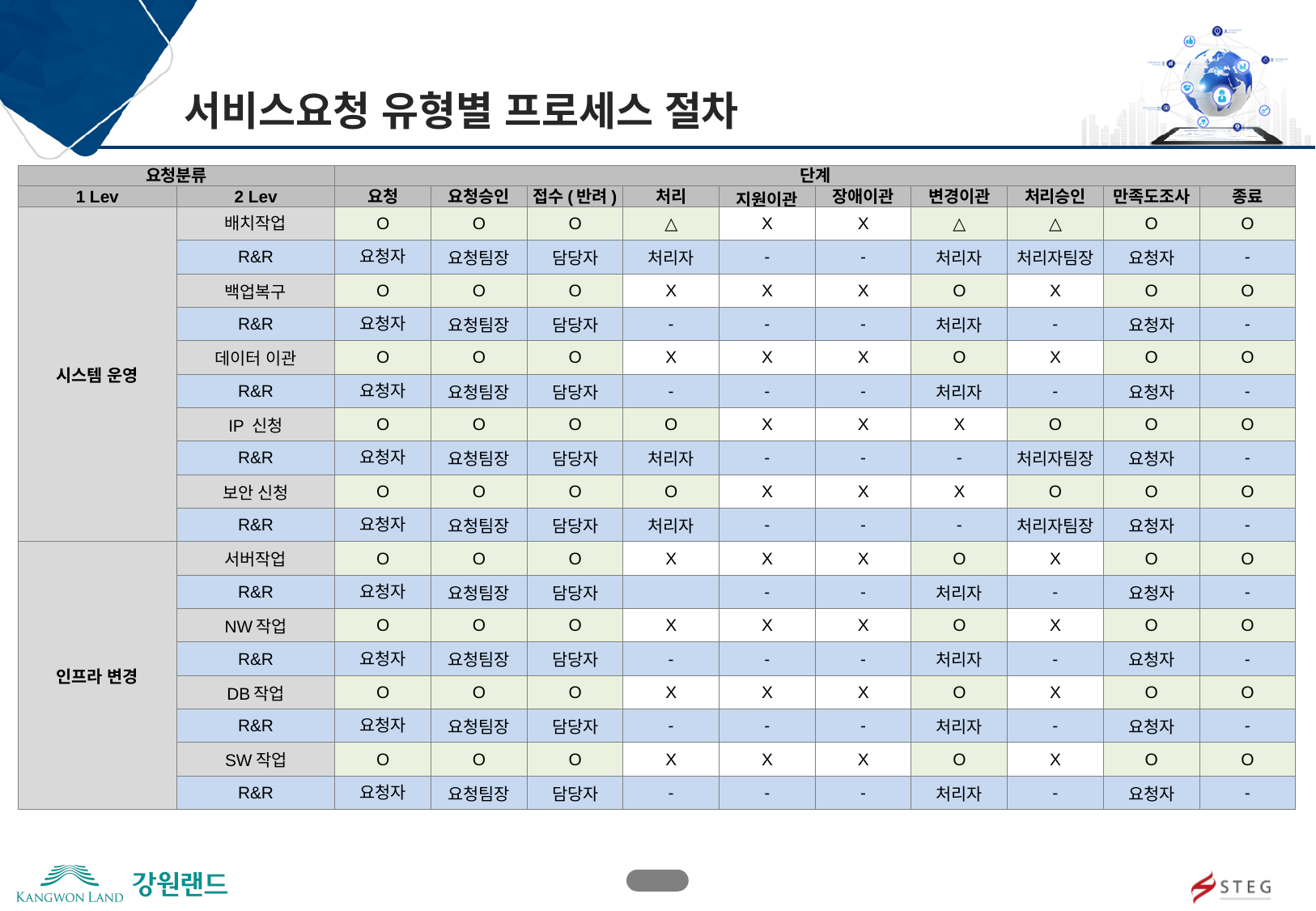

서비스요청 유형별 프로세스 절차
| 요청분류 |  | 단계 |  |  |  |  |  |  |  |  |  |
| --- | --- | --- | --- | --- | --- | --- | --- | --- | --- | --- | --- |
| 1 Lev | 2 Lev | 요청 | 요청승인 | 접수(반려) | 처리 | 지원이관 | 장애이관 | 변경이관 | 처리승인 | 만족도조사 | 종료 |
| 시스템 운영 | 배치작업 | O | O | O | △ | X | X | △ | △ | O | O |
|  | R&R | 요청자 | 요청팀장 | 담당자 | 처리자 | - | - | 처리자 | 처리자팀장 | 요청자 | - |
|  | 백업복구 | O | O | O | X | X | X | O | X | O | O |
|  | R&R | 요청자 | 요청팀장 | 담당자 | - | - | - | 처리자 | - | 요청자 | - |
|  | 데이터 이관 | O | O | O | X | X | X | O | X | O | O |
|  | R&R | 요청자 | 요청팀장 | 담당자 | - | - | - | 처리자 | - | 요청자 | - |
|  | IP 신청 | O | O | O | O | X | X | X | O | O | O |
|  | R&R | 요청자 | 요청팀장 | 담당자 | 처리자 | - | - | - | 처리자팀장 | 요청자 | - |
|  | 보안 신청 | O | O | O | O | X | X | X | O | O | O |
|  | R&R | 요청자 | 요청팀장 | 담당자 | 처리자 | - | - | - | 처리자팀장 | 요청자 | - |
| 인프라 변경 | 서버작업 | O | O | O | X | X | X | O | X | O | O |
|  | R&R | 요청자 | 요청팀장 | 담당자 |  | - | - | 처리자 | - | 요청자 | - |
|  | NW작업 | O | O | O | X | X | X | O | X | O | O |
|  | R&R | 요청자 | 요청팀장 | 담당자 | - | - | - | 처리자 | - | 요청자 | - |
|  | DB작업 | O | O | O | X | X | X | O | X | O | O |
|  | R&R | 요청자 | 요청팀장 | 담당자 | - | - | - | 처리자 | - | 요청자 | - |
|  | SW작업 | O | O | O | X | X | X | O | X | O | O |
|  | R&R | 요청자 | 요청팀장 | 담당자 | - | - | - | 처리자 | - | 요청자 | - |